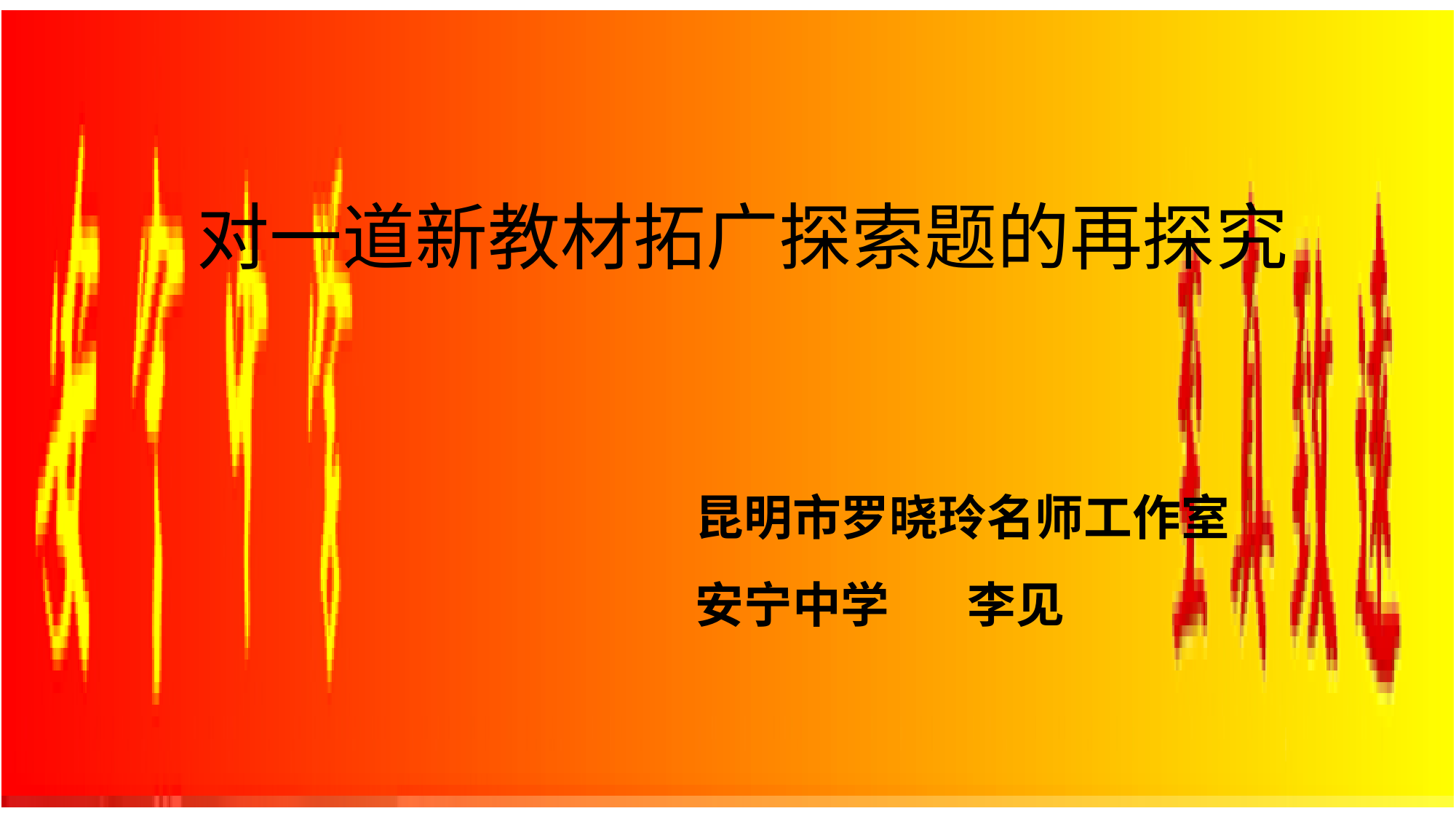

对一道新教材拓广探索题的再探究
昆明市罗晓玲名师工作室
安宁中学       李见